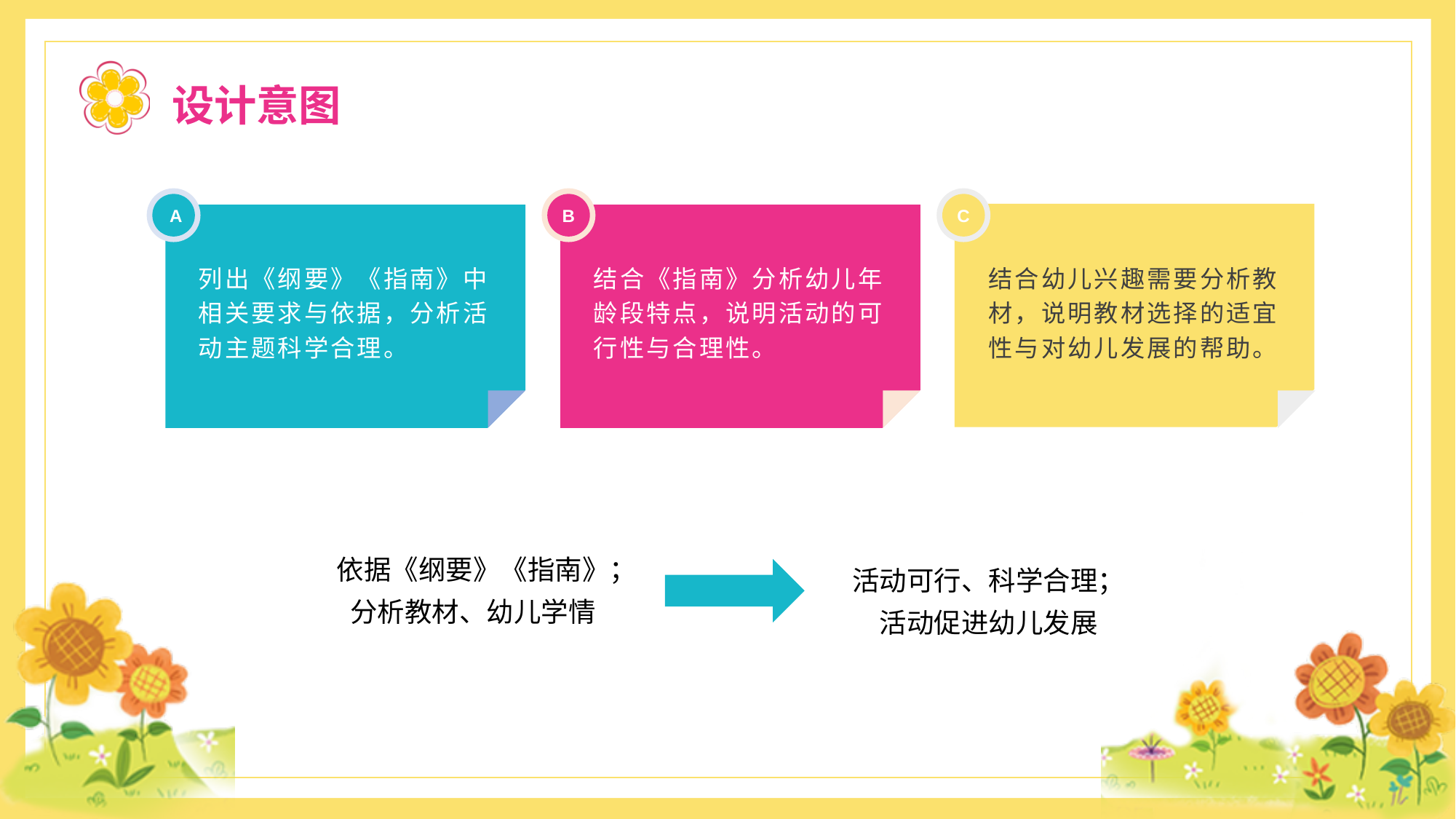

设计意图

A
B
C

列出《纲要》《指南》中相关要求与依据，分析活动主题科学合理。
结合《指南》分析幼儿年龄段特点，说明活动的可行性与合理性。
结合幼儿兴趣需要分析教材，说明教材选择的适宜性与对幼儿发展的帮助。

依据《纲要》《指南》；
分析教材、幼儿学情
活动可行、科学合理；
活动促进幼儿发展